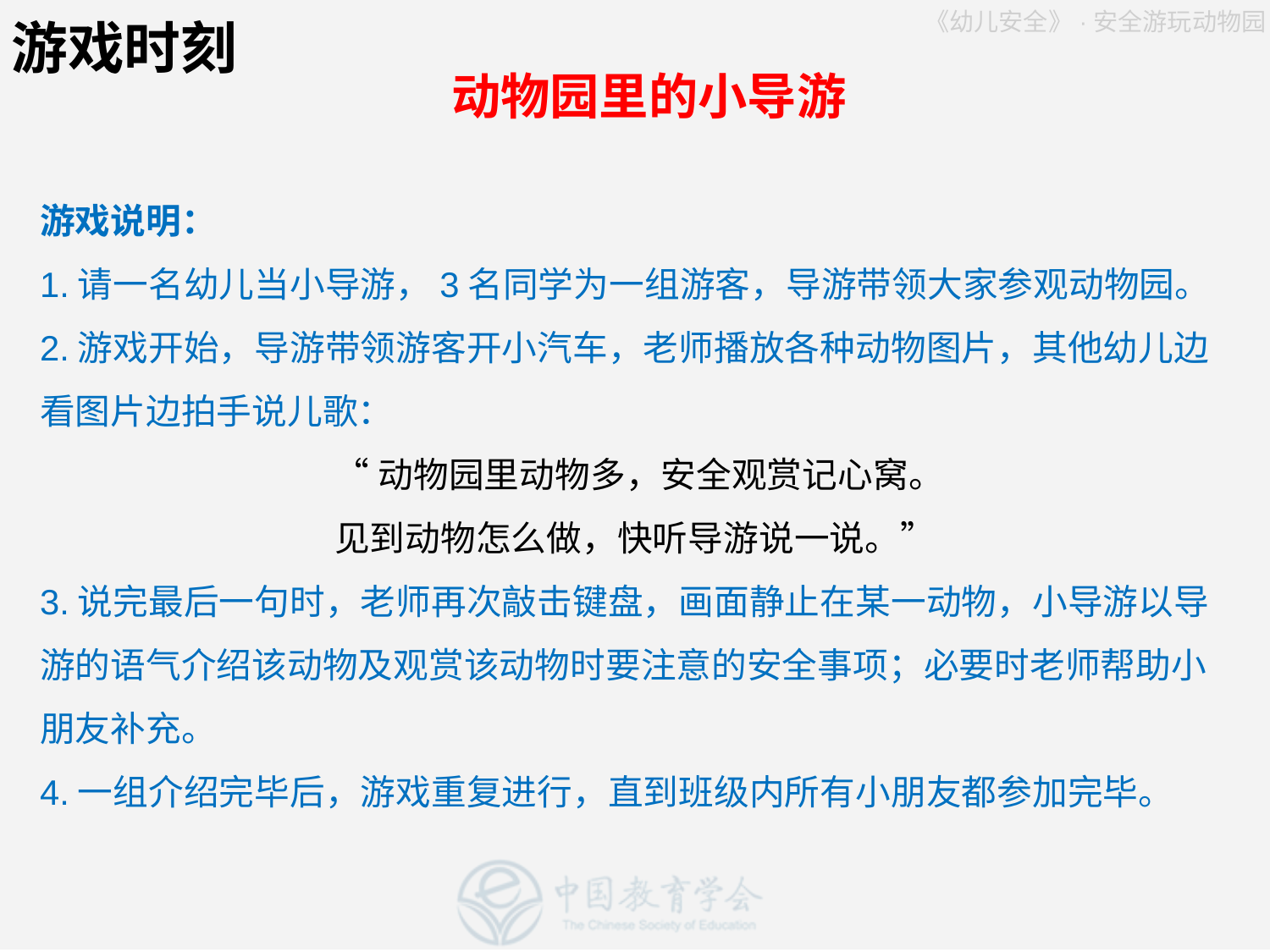

游戏时刻
动物园里的小导游
游戏说明：
1.请一名幼儿当小导游，3名同学为一组游客，导游带领大家参观动物园。
2.游戏开始，导游带领游客开小汽车，老师播放各种动物图片，其他幼儿边看图片边拍手说儿歌：
“动物园里动物多，安全观赏记心窝。
见到动物怎么做，快听导游说一说。”
3.说完最后一句时，老师再次敲击键盘，画面静止在某一动物，小导游以导游的语气介绍该动物及观赏该动物时要注意的安全事项；必要时老师帮助小朋友补充。
4.一组介绍完毕后，游戏重复进行，直到班级内所有小朋友都参加完毕。